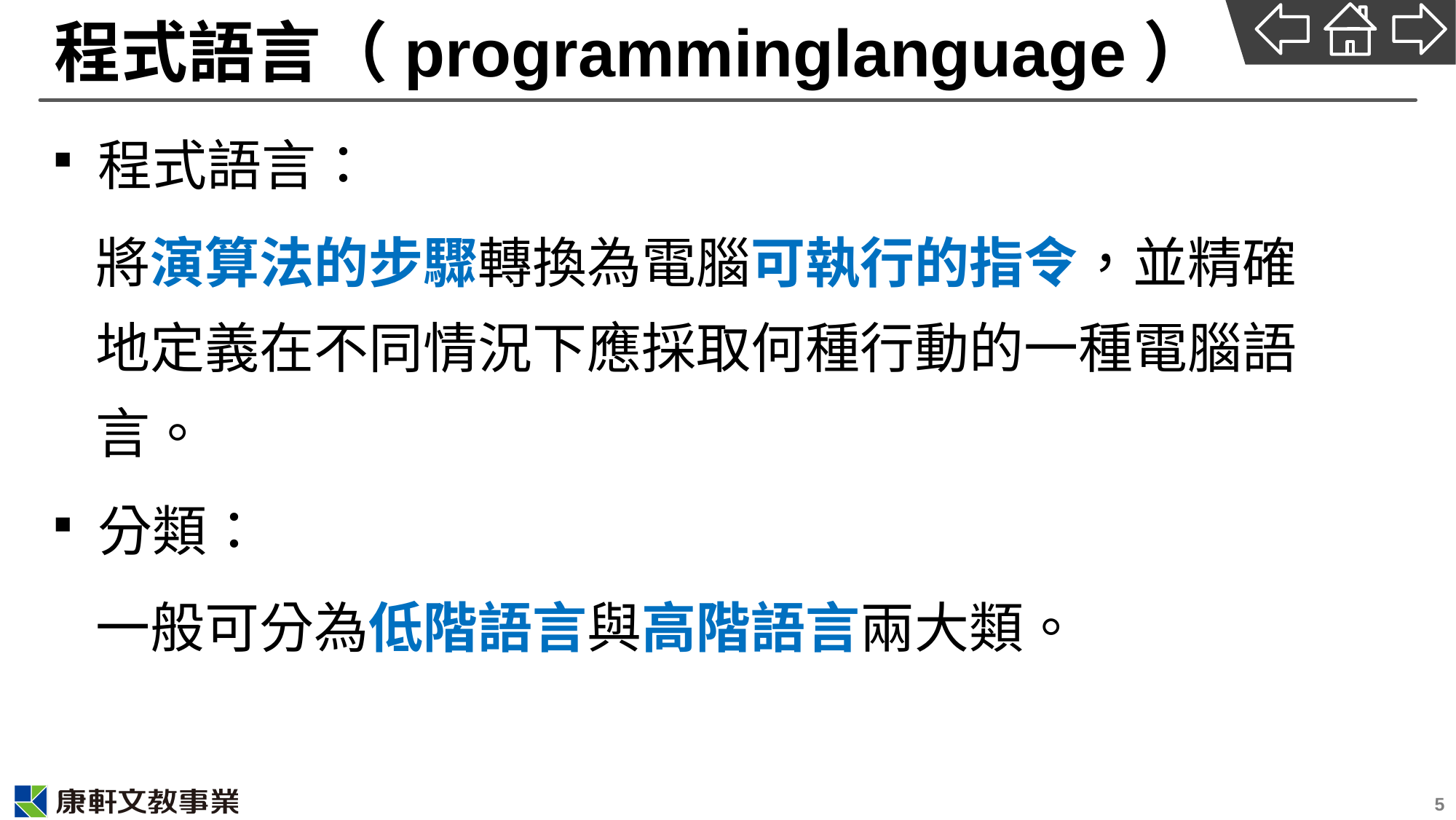

# 程式語言（programminglanguage）
程式語言：
將演算法的步驟轉換為電腦可執行的指令，並精確地定義在不同情況下應採取何種行動的一種電腦語言。
分類：
一般可分為低階語言與高階語言兩大類。
5